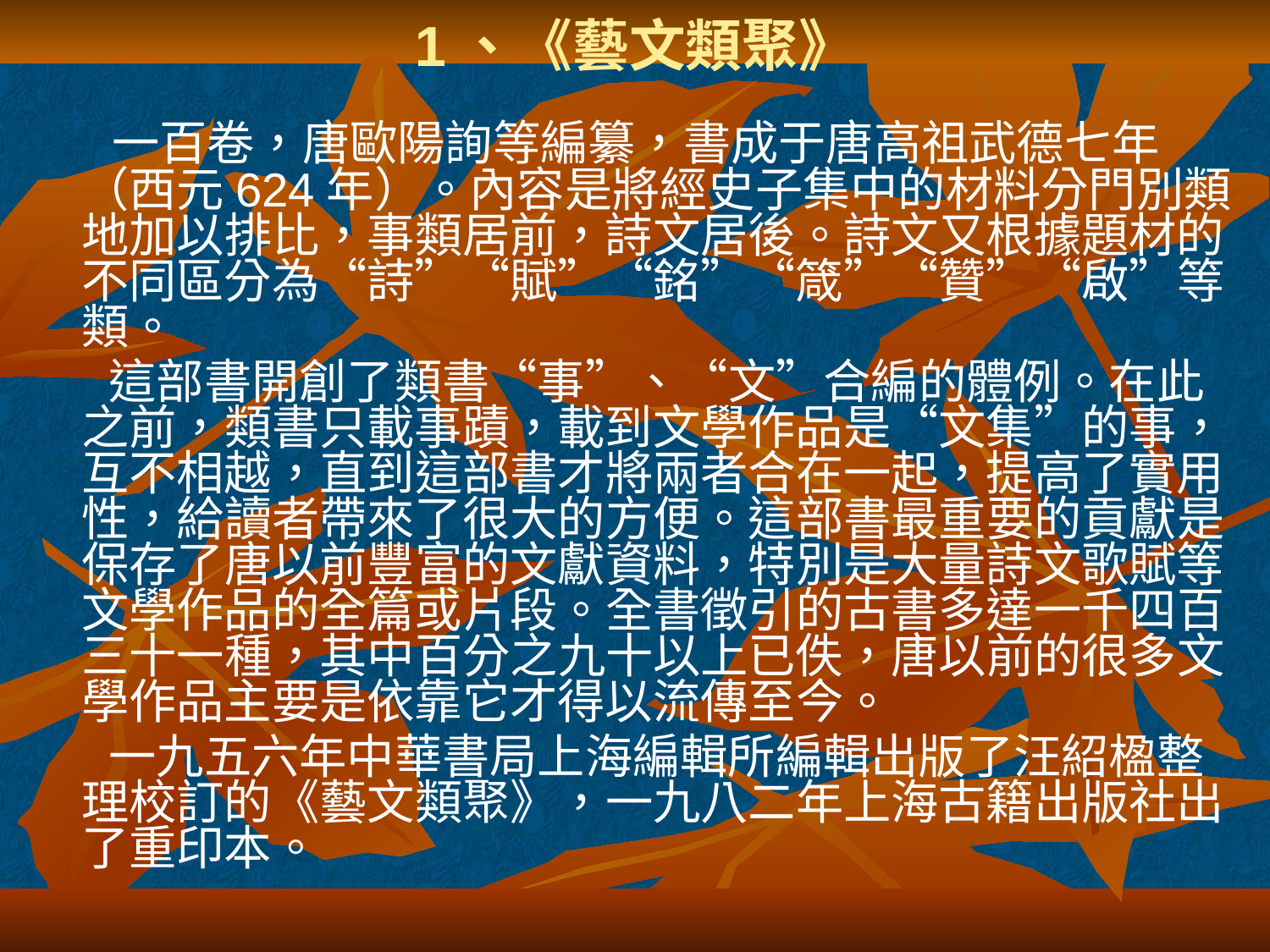

# 1、《藝文類聚》
      一百卷，唐歐陽詢等編纂，書成于唐高祖武德七年（西元624年）。內容是將經史子集中的材料分門別類地加以排比，事類居前，詩文居後。詩文又根據題材的不同區分為“詩”“賦”“銘”“箴”“贊”“啟”等類。
      這部書開創了類書“事”、“文”合編的體例。在此之前，類書只載事蹟，載到文學作品是“文集”的事，互不相越，直到這部書才將兩者合在一起，提高了實用性，給讀者帶來了很大的方便。這部書最重要的貢獻是保存了唐以前豐富的文獻資料，特別是大量詩文歌賦等文學作品的全篇或片段。全書徵引的古書多達一千四百三十一種，其中百分之九十以上已佚，唐以前的很多文學作品主要是依靠它才得以流傳至今。
      一九五六年中華書局上海編輯所編輯出版了汪紹楹整理校訂的《藝文類聚》，一九八二年上海古籍出版社出了重印本。